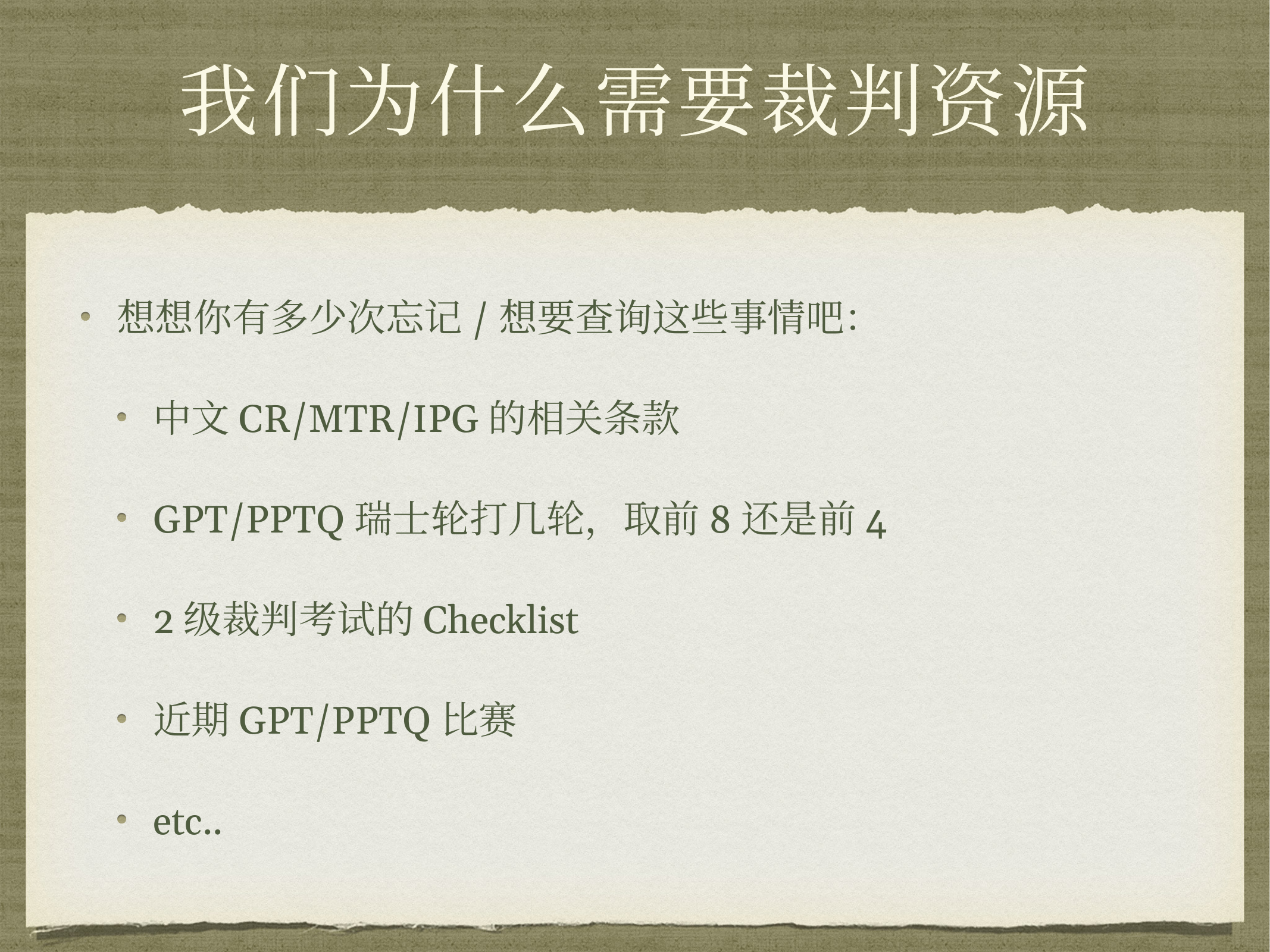

# 我们为什么需要裁判资源
想想你有多少次忘记/想要查询这些事情吧：
中文CR/MTR/IPG的相关条款
GPT/PPTQ瑞士轮打几轮，取前8还是前4
2级裁判考试的Checklist
近期GPT/PPTQ比赛
etc..